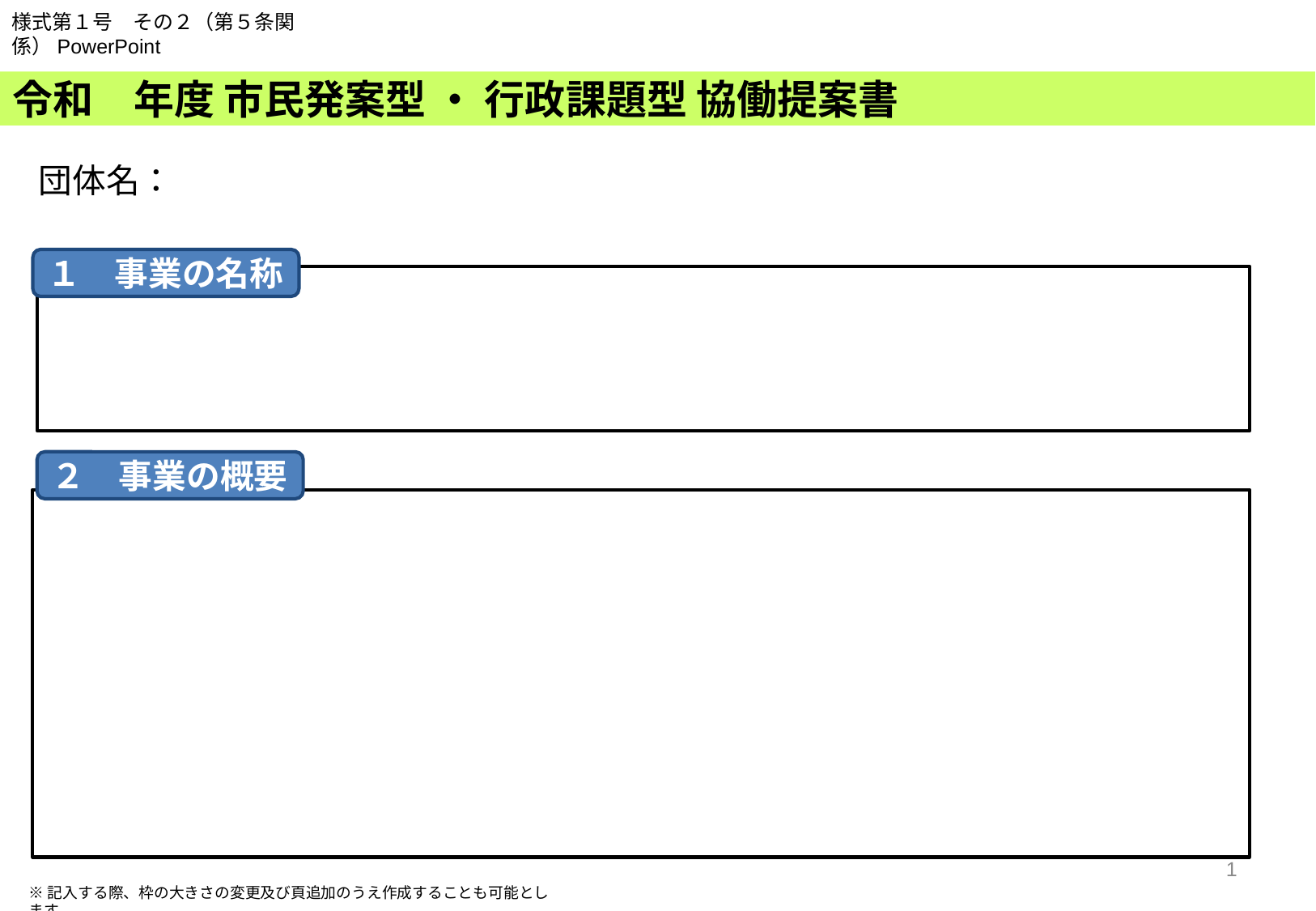

様式第１号　その２（第５条関係）PowerPoint
令和　年度 市民発案型 ・ 行政課題型 協働提案書
団体名：
１　事業の名称

２　事業の概要

1
※記入する際、枠の大きさの変更及び頁追加のうえ作成することも可能とします。